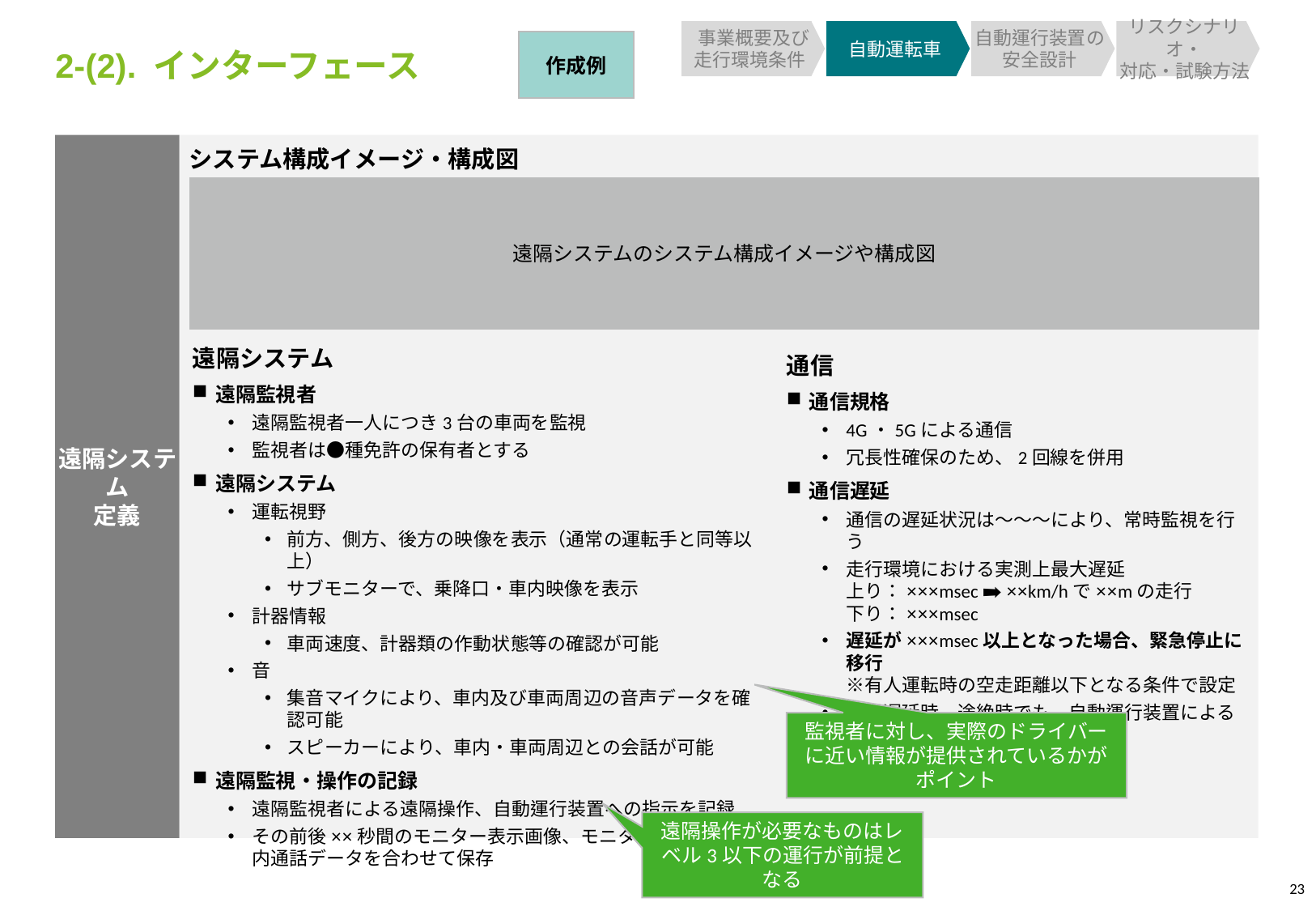

事業概要及び
走行環境条件
自動運転車
自動運行装置の安全設計
リスクシナリオ・
対応・試験方法
作成例
2-(2). インターフェース
システム構成イメージ・構成図

遠隔システム
定義
遠隔システムのシステム構成イメージや構成図
遠隔システム
遠隔監視者
遠隔監視者一人につき3台の車両を監視
監視者は●種免許の保有者とする
遠隔システム
運転視野
前方、側方、後方の映像を表示（通常の運転手と同等以上）
サブモニターで、乗降口・車内映像を表示
計器情報
車両速度、計器類の作動状態等の確認が可能
音
集音マイクにより、車内及び車両周辺の音声データを確認可能
スピーカーにより、車内・車両周辺との会話が可能
遠隔監視・操作の記録
遠隔監視者による遠隔操作、自動運行装置への指示を記録
その前後××秒間のモニター表示画像、モニター操作記録、車内通話データを合わせて保存
通信
通信規格
4G・5Gによる通信
冗長性確保のため、2回線を併用
通信遅延
通信の遅延状況は～～～により、常時監視を行う
走行環境における実測上最大遅延
上り：×××msec ➡ ××km/hで××mの走行
下り：×××msec
遅延が×××msec以上となった場合、緊急停止に移行
※有人運転時の空走距離以下となる条件で設定
通信遅延時、途絶時でも、自動運行装置による
緊急停止による停車は可能

監視者に対し、実際のドライバーに近い情報が提供されているかがポイント
遠隔操作が必要なものはレベル3以下の運行が前提となる
23